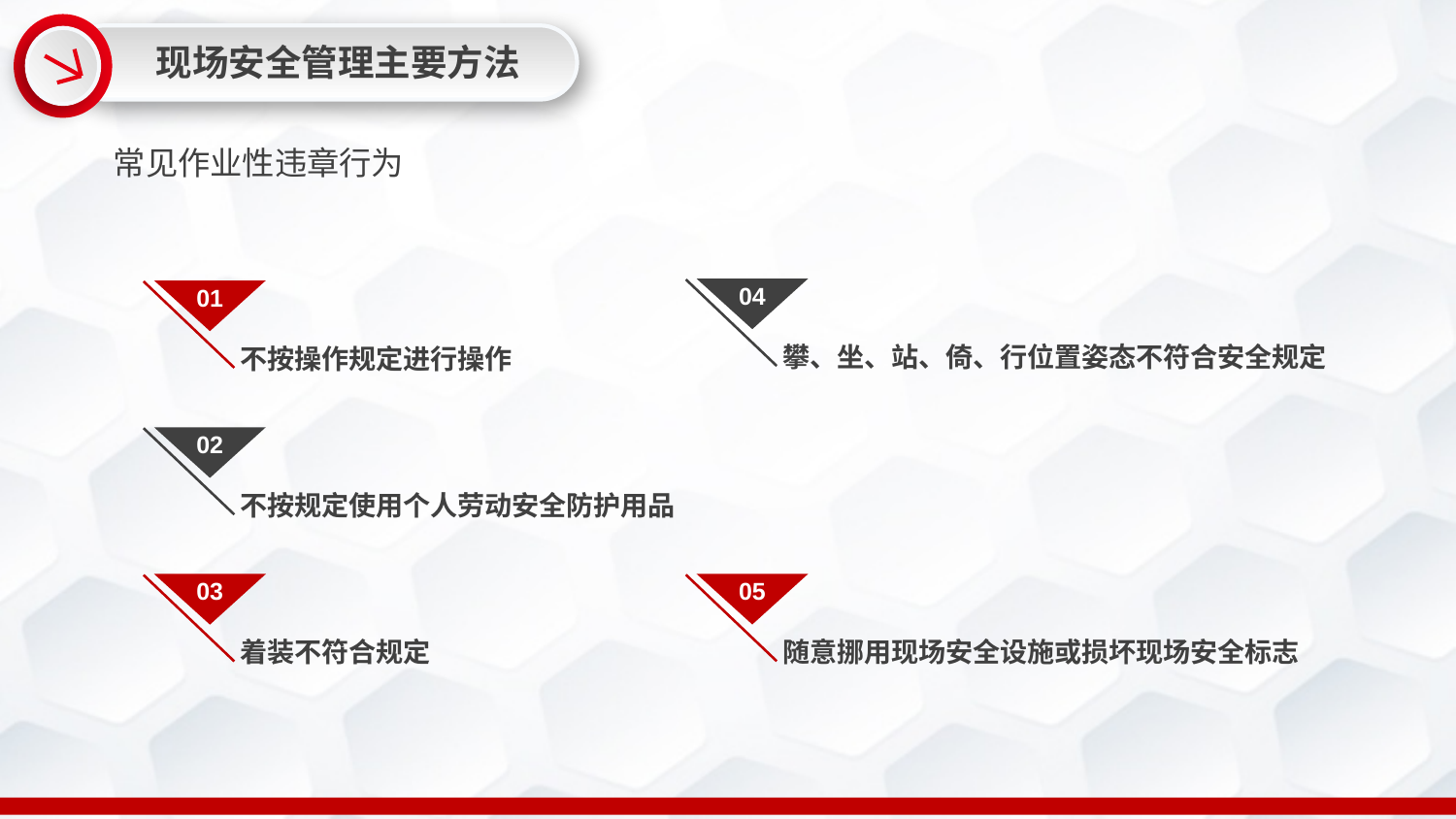

现场安全管理主要方法
常见作业性违章行为
04
攀、坐、站、倚、行位置姿态不符合安全规定
01
不按操作规定进行操作
02
不按规定使用个人劳动安全防护用品
05
随意挪用现场安全设施或损坏现场安全标志
03
着装不符合规定